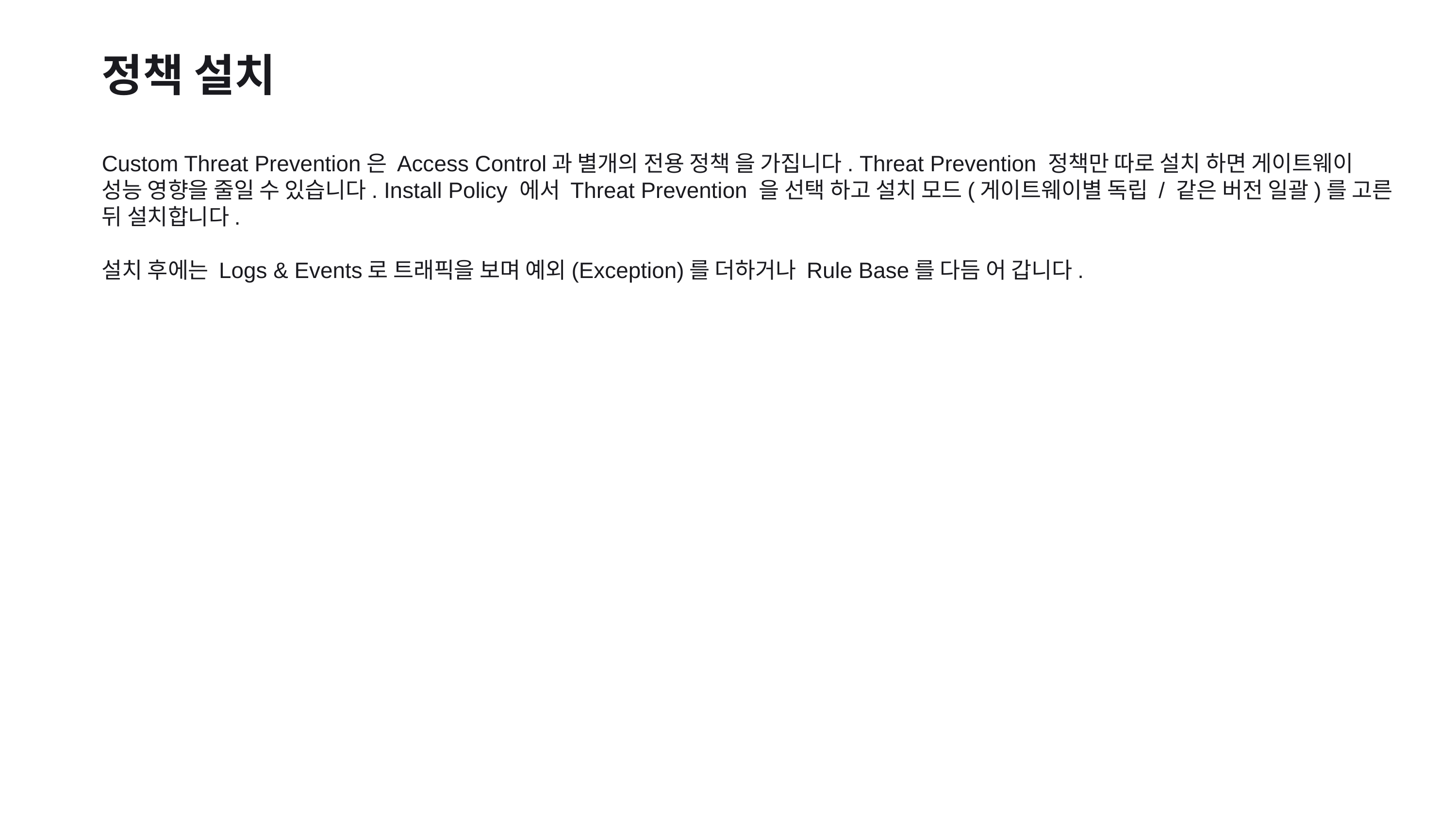

정책 설치
Custom Threat Prevention은 Access Control과 별개의 전용 정책 을 가집니다. Threat Prevention 정책만 따로 설치 하면 게이트웨이 성능 영향을 줄일 수 있습니다. Install Policy 에서 Threat Prevention 을 선택 하고 설치 모드(게이트웨이별 독립 / 같은 버전 일괄)를 고른 뒤 설치합니다.

설치 후에는 Logs & Events로 트래픽을 보며 예외(Exception)를 더하거나 Rule Base를 다듬 어 갑니다.